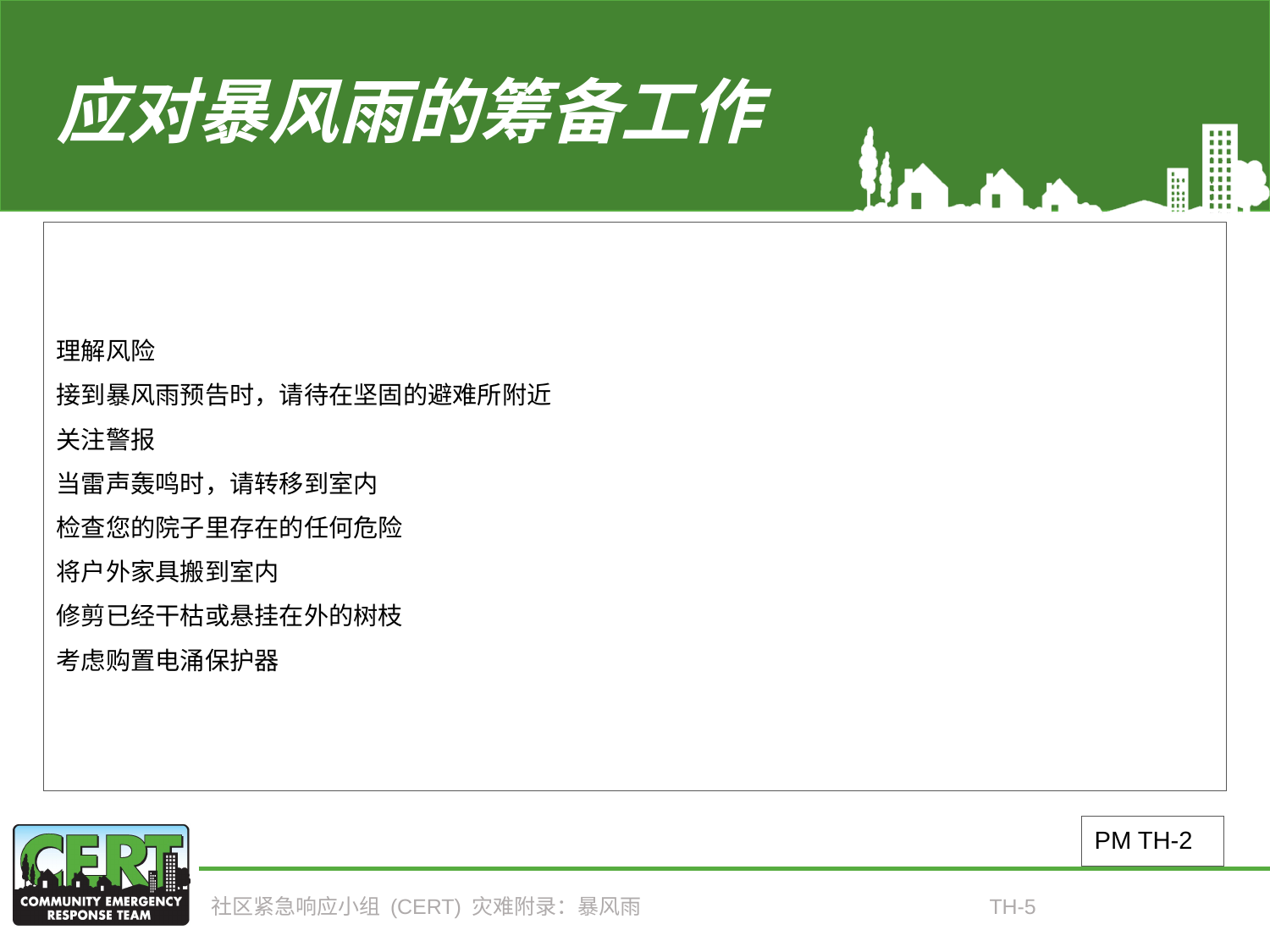

# 应对暴风雨的筹备工作
理解风险
接到暴风雨预告时，请待在坚固的避难所附近
关注警报
当雷声轰鸣时，请转移到室内
检查您的院子里存在的任何危险
将户外家具搬到室内
修剪已经干枯或悬挂在外的树枝
考虑购置电涌保护器
PM TH-2
社区紧急响应小组 (CERT) 灾难附录：暴风雨
TH-5